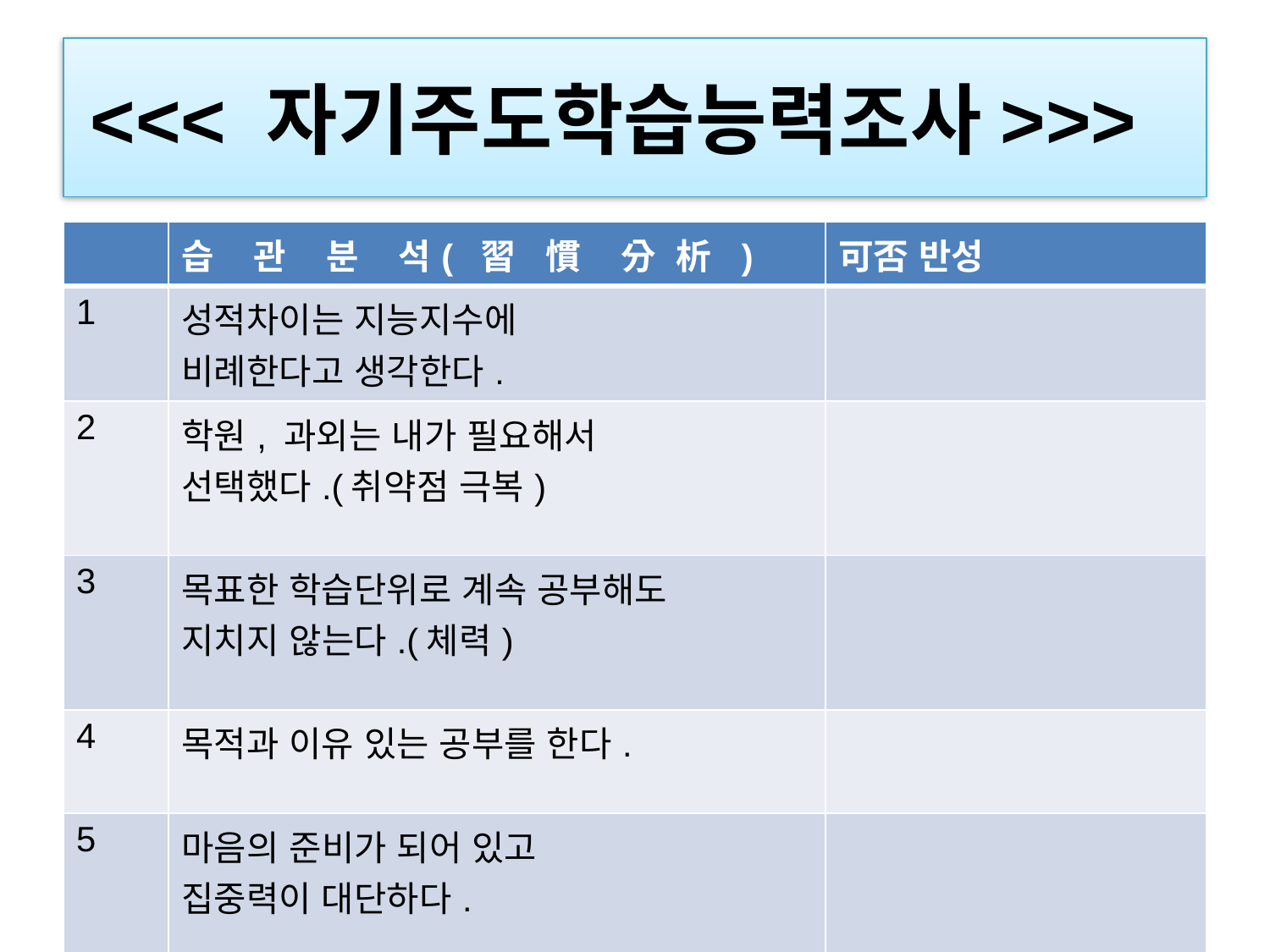

# <<< 자기주도학습능력조사>>>
|  | 습    관    분    석(  習   慣    分  析  ) | 可否 반성 |
| --- | --- | --- |
| 1 | 성적차이는 지능지수에 비례한다고 생각한다. |  |
| 2 | 학원, 과외는 내가 필요해서 선택했다.(취약점 극복) |  |
| 3 | 목표한 학습단위로 계속 공부해도 지치지 않는다.(체력) |  |
| 4 | 목적과 이유 있는 공부를 한다. |  |
| 5 | 마음의 준비가 되어 있고 집중력이 대단하다. |  |